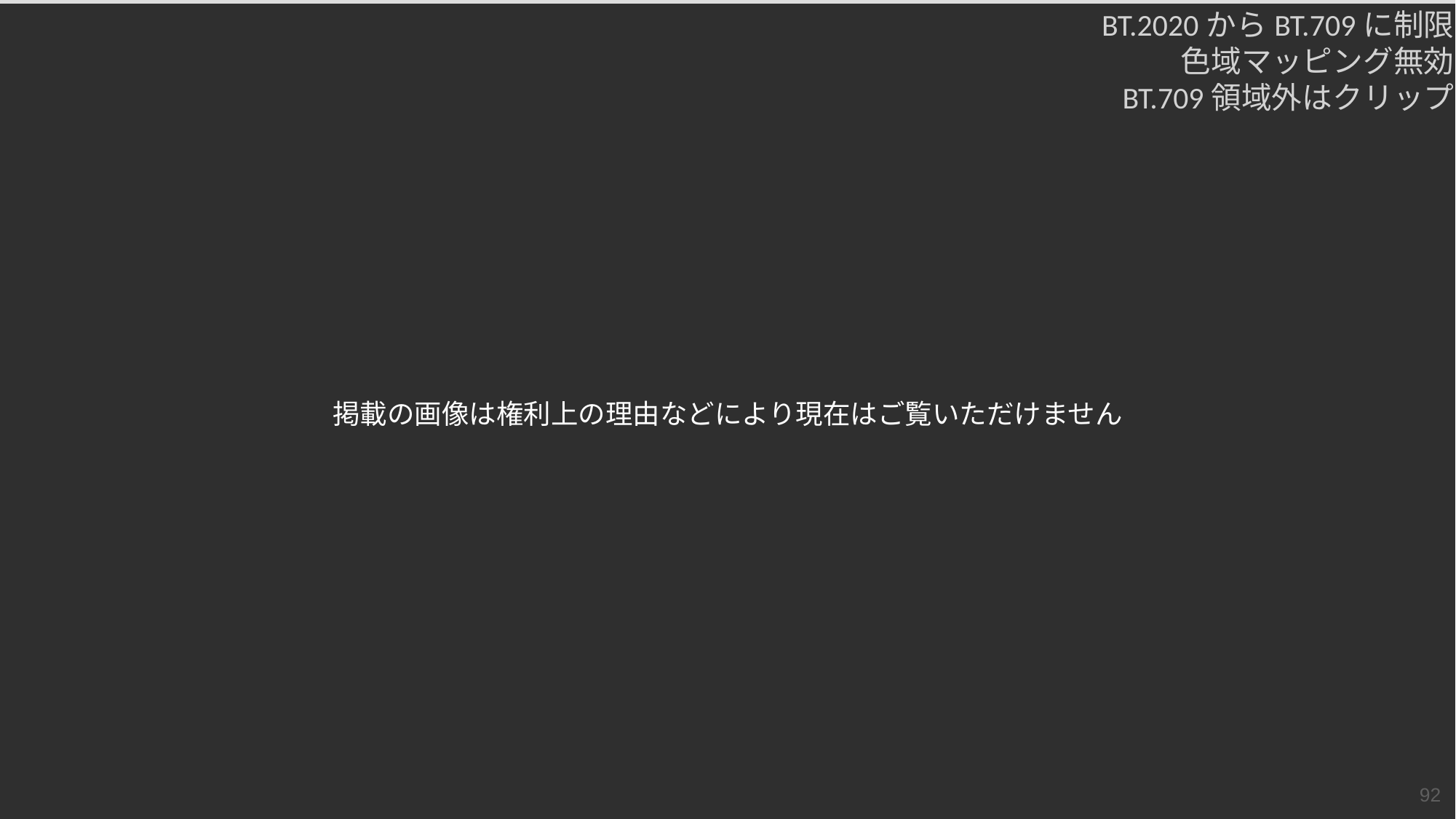

BT.2020からBT.709に制限
色域マッピング無効
BT.709領域外はクリップ
掲載の画像は権利上の理由などにより現在はご覧いただけません
92